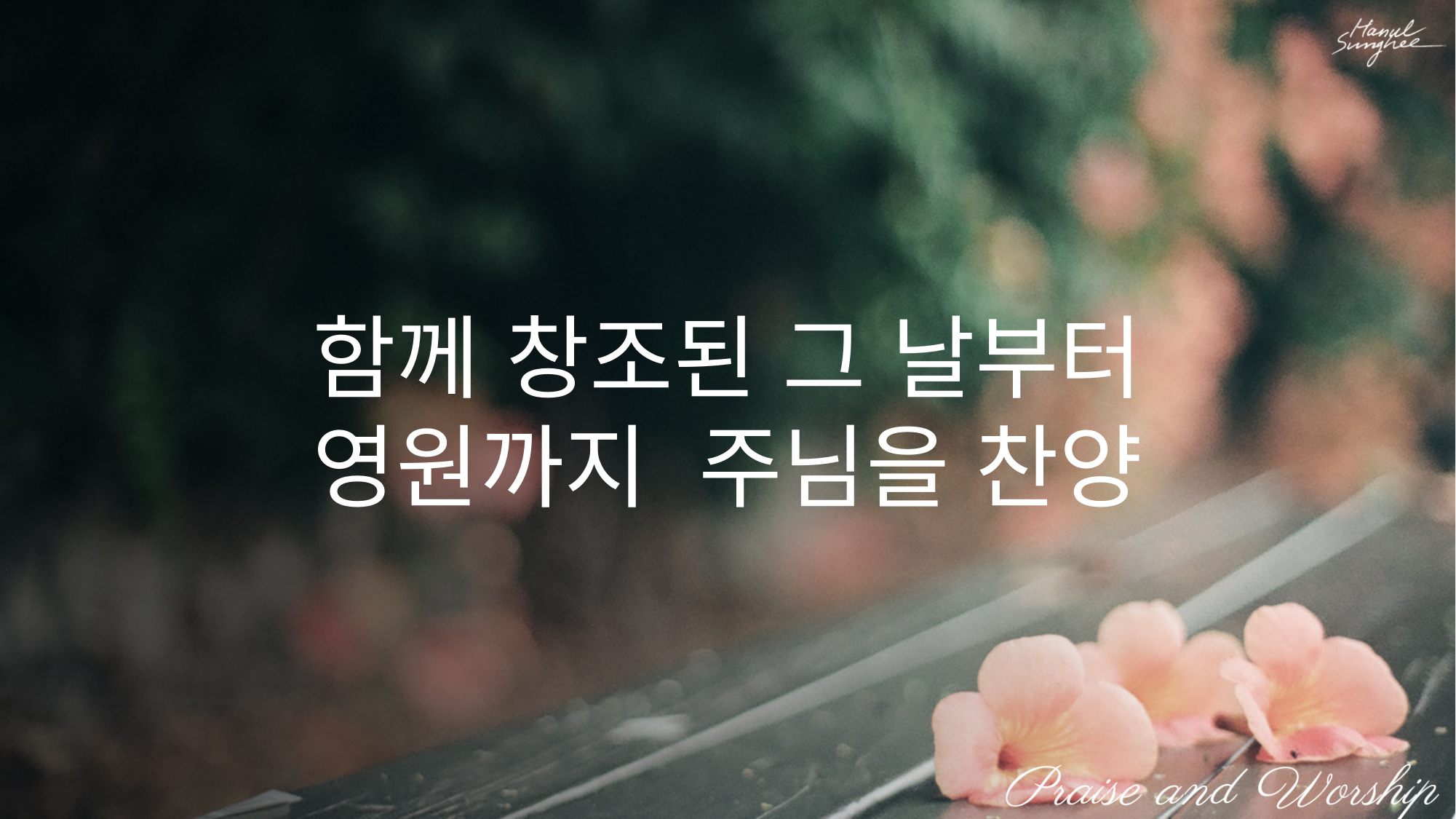

함께 창조된 그 날부터
영원까지  주님을 찬양